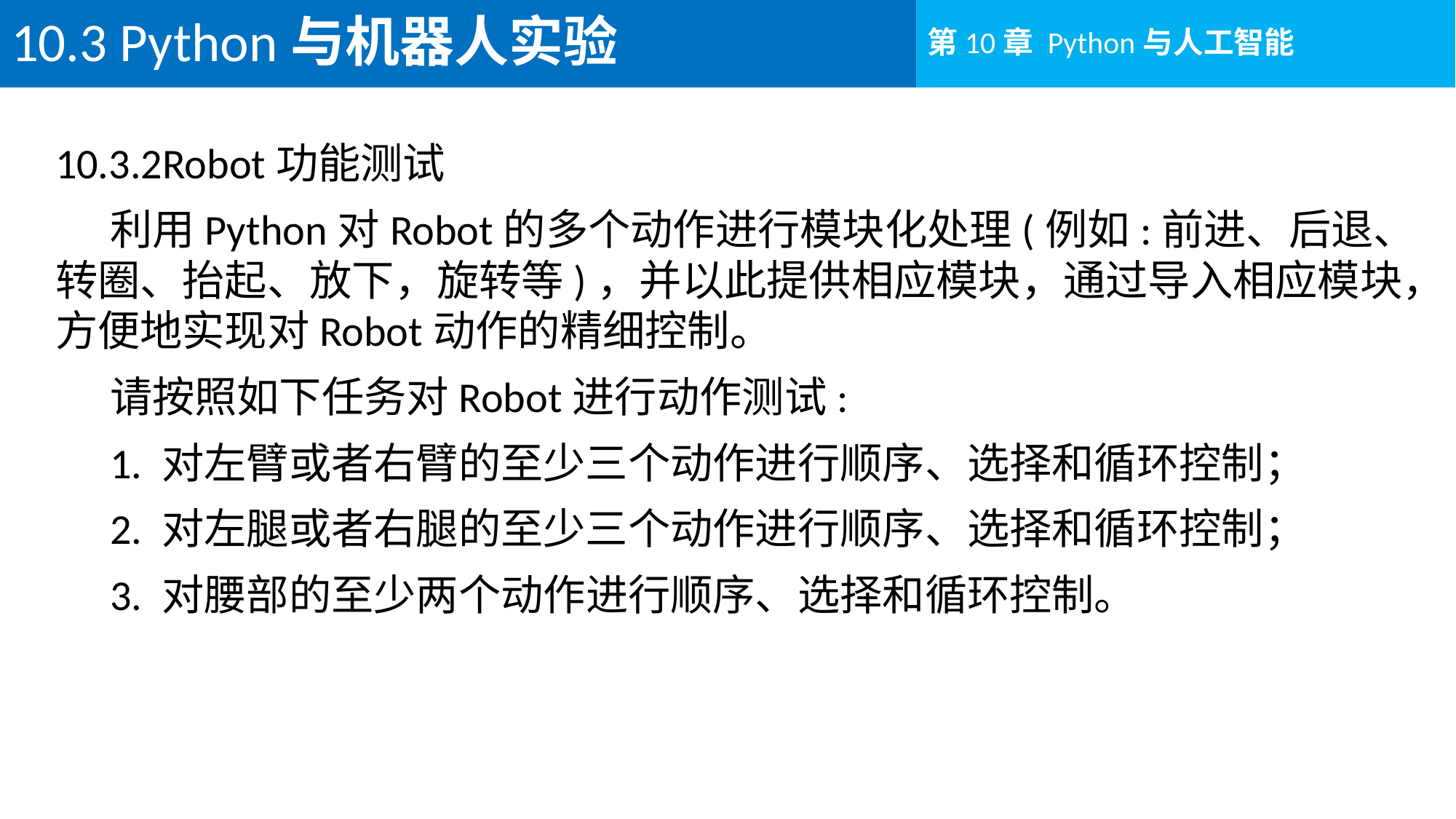

# 10.3 Python与机器人实验
10.3.2Robot功能测试
利用Python对Robot的多个动作进行模块化处理(例如:前进、后退、转圈、抬起、放下，旋转等)，并以此提供相应模块，通过导入相应模块，方便地实现对Robot动作的精细控制。
请按照如下任务对Robot进行动作测试:
1. 对左臂或者右臂的至少三个动作进行顺序、选择和循环控制；
2. 对左腿或者右腿的至少三个动作进行顺序、选择和循环控制；
3. 对腰部的至少两个动作进行顺序、选择和循环控制。